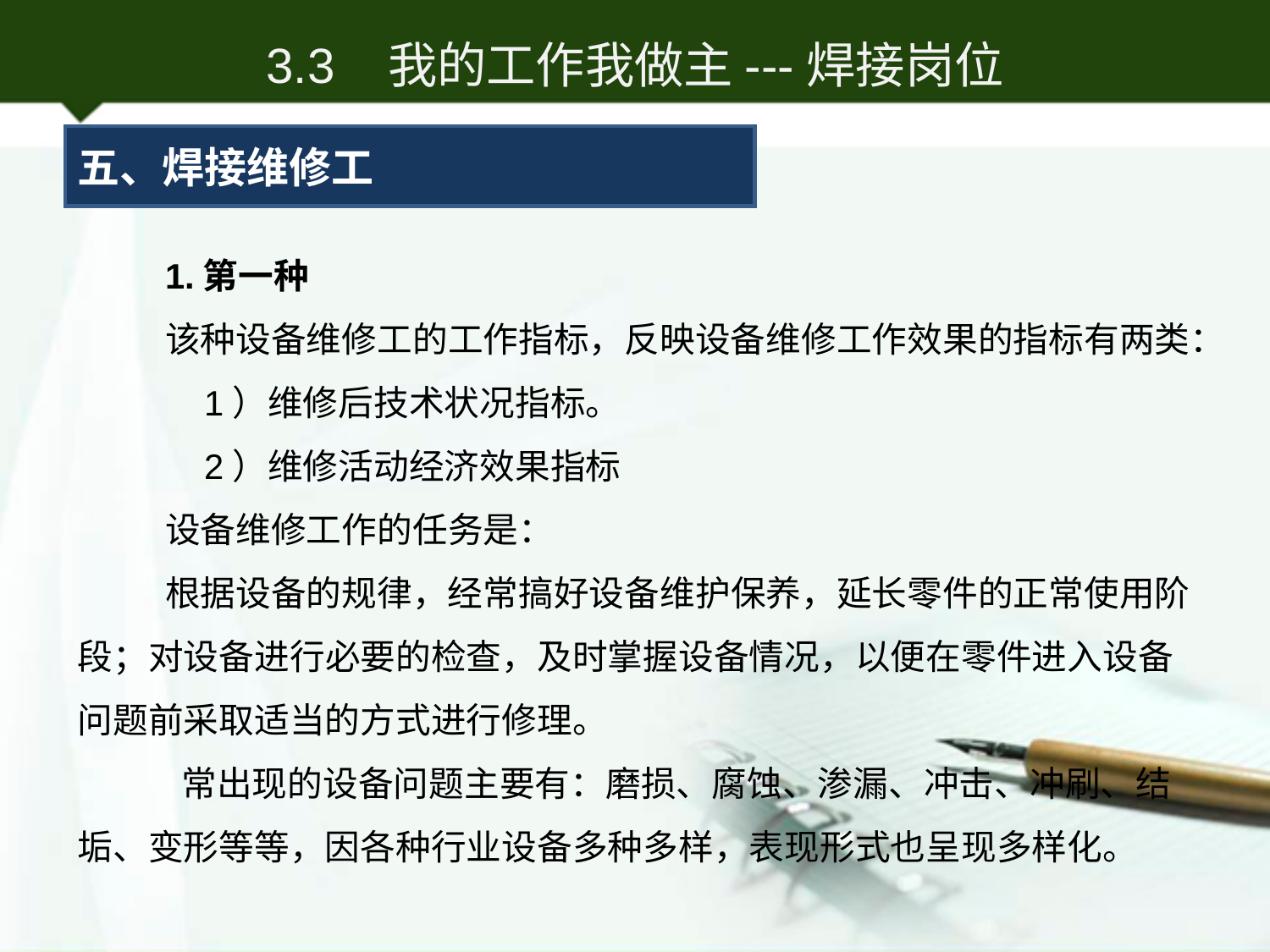

3.3   我的工作我做主---焊接岗位
五、焊接维修工
1.第一种
该种设备维修工的工作指标，反映设备维修工作效果的指标有两类：
    1）维修后技术状况指标。
    2）维修活动经济效果指标
设备维修工作的任务是：
根据设备的规律，经常搞好设备维护保养，延长零件的正常使用阶段；对设备进行必要的检查，及时掌握设备情况，以便在零件进入设备问题前采取适当的方式进行修理。
 常出现的设备问题主要有：磨损、腐蚀、渗漏、冲击、冲刷、结垢、变形等等，因各种行业设备多种多样，表现形式也呈现多样化。